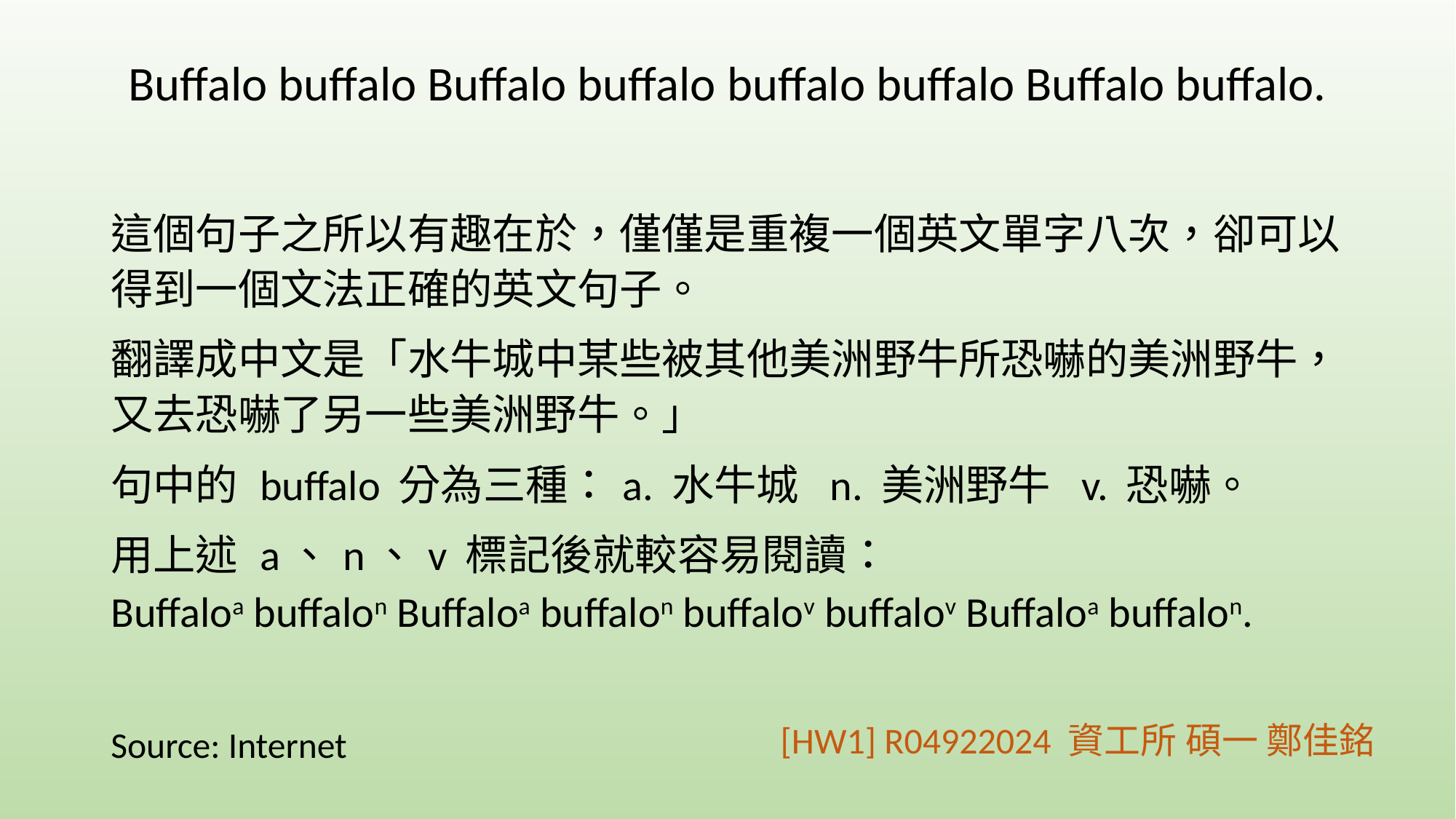

Buffalo buffalo Buffalo buffalo buffalo buffalo Buffalo buffalo.
這個句子之所以有趣在於，僅僅是重複一個英文單字八次，卻可以得到一個文法正確的英文句子。
翻譯成中文是「水牛城中某些被其他美洲野牛所恐嚇的美洲野牛，又去恐嚇了另一些美洲野牛。」
句中的 buffalo 分為三種：a. 水牛城  n. 美洲野牛  v. 恐嚇。
用上述 a、n、v 標記後就較容易閱讀：
Buffaloa buffalon Buffaloa buffalon buffalov buffalov Buffaloa buffalon.

[HW1] R04922024 資工所 碩一 鄭佳銘
Source: Internet